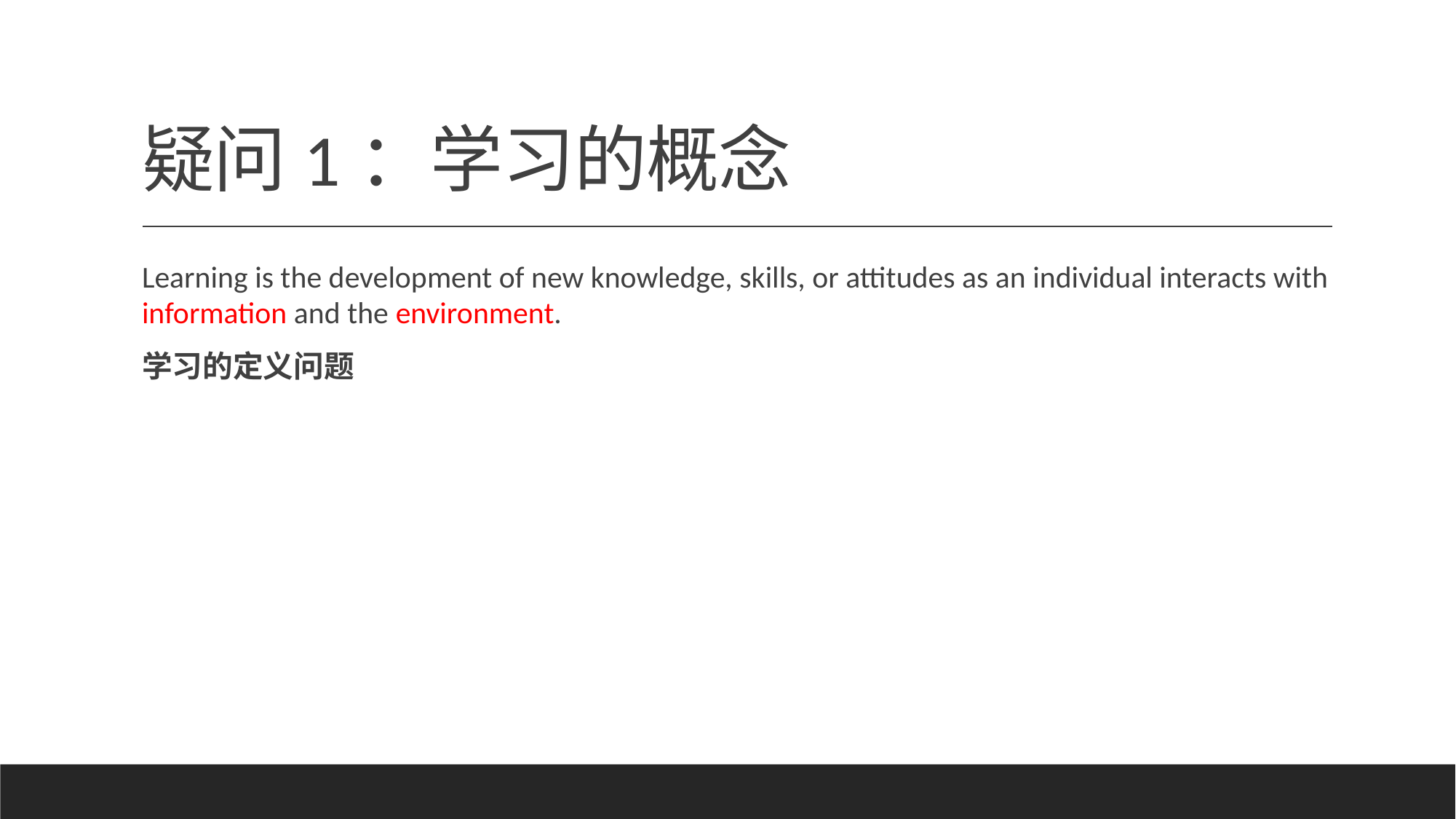

# 疑问1：学习的概念
Learning is the development of new knowledge, skills, or attitudes as an individual interacts with information and the environment.
学习的定义问题